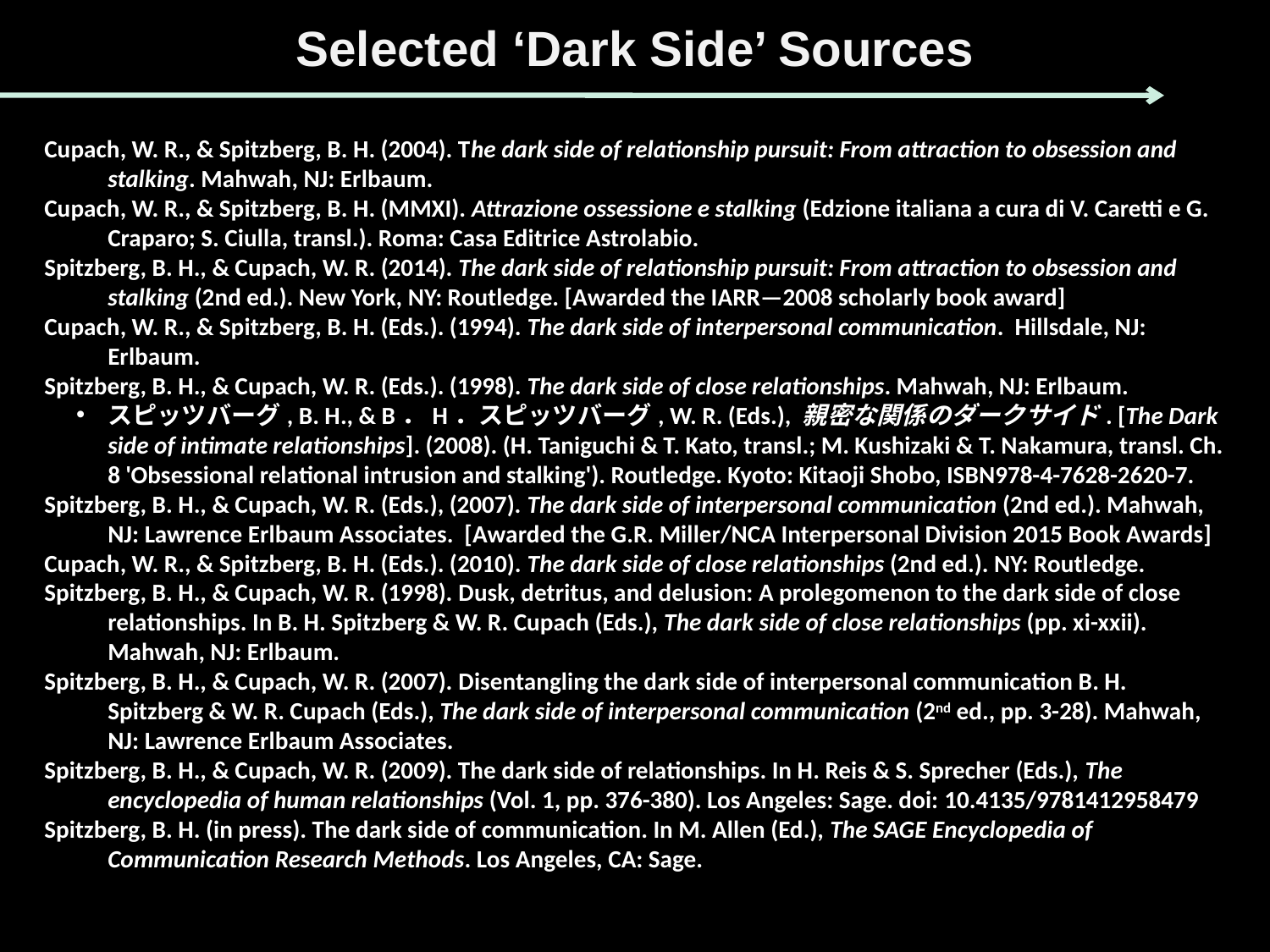

Selected ‘Dark Side’ Sources
Cupach, W. R., & Spitzberg, B. H. (2004). The dark side of relationship pursuit: From attraction to obsession and stalking. Mahwah, NJ: Erlbaum.
Cupach, W. R., & Spitzberg, B. H. (MMXI). Attrazione ossessione e stalking (Edzione italiana a cura di V. Caretti e G. Craparo; S. Ciulla, transl.). Roma: Casa Editrice Astrolabio.
Spitzberg, B. H., & Cupach, W. R. (2014). The dark side of relationship pursuit: From attraction to obsession and stalking (2nd ed.). New York, NY: Routledge. [Awarded the IARR—2008 scholarly book award]
Cupach, W. R., & Spitzberg, B. H. (Eds.). (1994). The dark side of interpersonal communication.  Hillsdale, NJ: Erlbaum.
Spitzberg, B. H., & Cupach, W. R. (Eds.). (1998). The dark side of close relationships. Mahwah, NJ: Erlbaum.
スピッツバーグ, B. H., & B．H．スピッツバーグ, W. R. (Eds.), 親密な関係のダークサイド. [The Dark side of intimate relationships]. (2008). (H. Taniguchi & T. Kato, transl.; M. Kushizaki & T. Nakamura, transl. Ch. 8 'Obsessional relational intrusion and stalking'). Routledge. Kyoto: Kitaoji Shobo, ISBN978-4-7628-2620-7.
Spitzberg, B. H., & Cupach, W. R. (Eds.), (2007). The dark side of interpersonal communication (2nd ed.). Mahwah, NJ: Lawrence Erlbaum Associates.  [Awarded the G.R. Miller/NCA Interpersonal Division 2015 Book Awards]
Cupach, W. R., & Spitzberg, B. H. (Eds.). (2010). The dark side of close relationships (2nd ed.). NY: Routledge.
Spitzberg, B. H., & Cupach, W. R. (1998). Dusk, detritus, and delusion: A prolegomenon to the dark side of close relationships. In B. H. Spitzberg & W. R. Cupach (Eds.), The dark side of close relationships (pp. xi-xxii). Mahwah, NJ: Erlbaum.
Spitzberg, B. H., & Cupach, W. R. (2007). Disentangling the dark side of interpersonal communication B. H. Spitzberg & W. R. Cupach (Eds.), The dark side of interpersonal communication (2nd ed., pp. 3-28). Mahwah, NJ: Lawrence Erlbaum Associates.
Spitzberg, B. H., & Cupach, W. R. (2009). The dark side of relationships. In H. Reis & S. Sprecher (Eds.), The encyclopedia of human relationships (Vol. 1, pp. 376-380). Los Angeles: Sage. doi: 10.4135/9781412958479
Spitzberg, B. H. (in press). The dark side of communication. In M. Allen (Ed.), The SAGE Encyclopedia of Communication Research Methods. Los Angeles, CA: Sage.